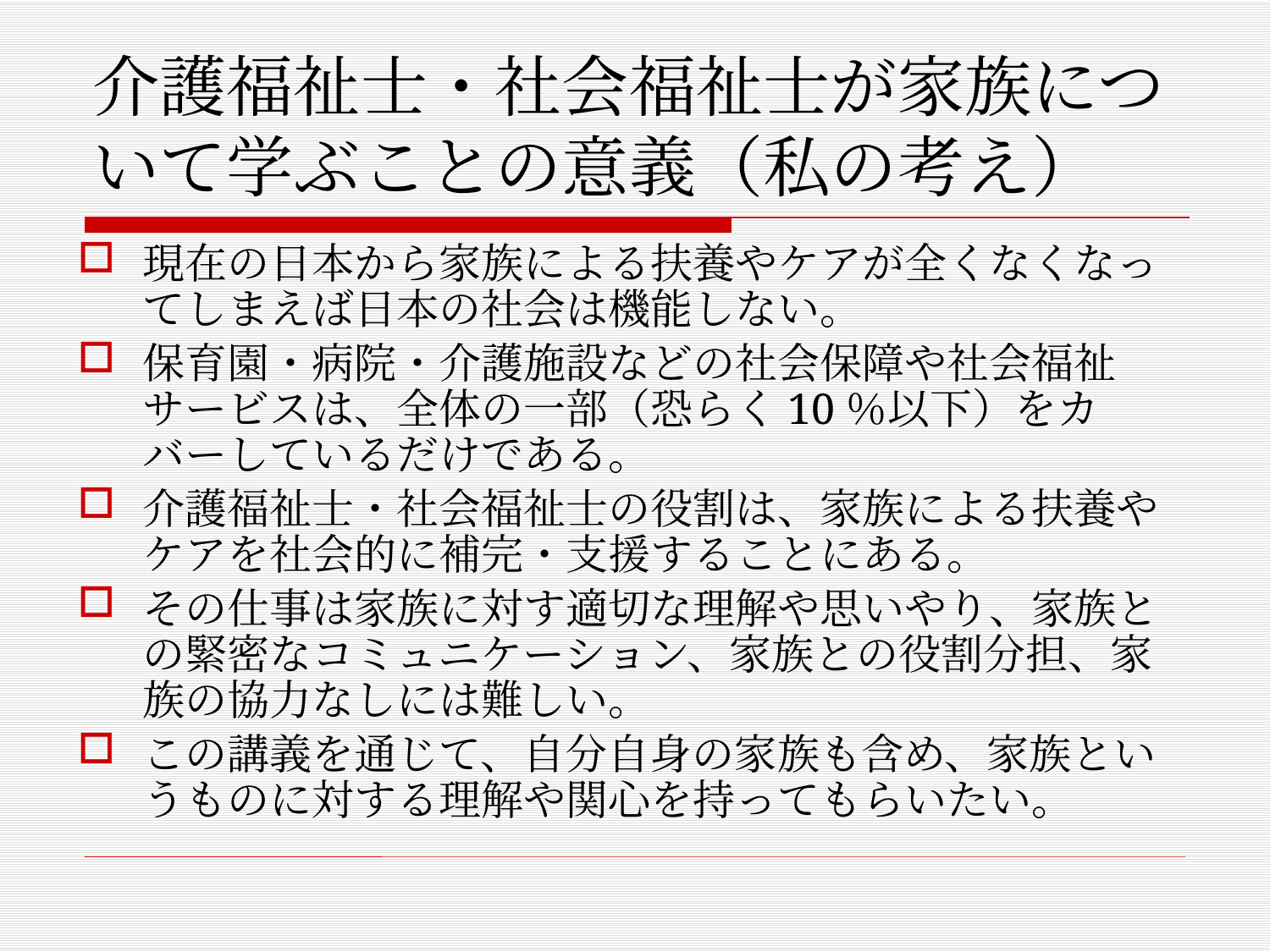

# 介護福祉士・社会福祉士が家族について学ぶことの意義（私の考え）
現在の日本から家族による扶養やケアが全くなくなってしまえば日本の社会は機能しない。
保育園・病院・介護施設などの社会保障や社会福祉サービスは、全体の一部（恐らく10％以下）をカバーしているだけである。
介護福祉士・社会福祉士の役割は、家族による扶養やケアを社会的に補完・支援することにある。
その仕事は家族に対す適切な理解や思いやり、家族との緊密なコミュニケーション、家族との役割分担、家族の協力なしには難しい。
この講義を通じて、自分自身の家族も含め、家族というものに対する理解や関心を持ってもらいたい。